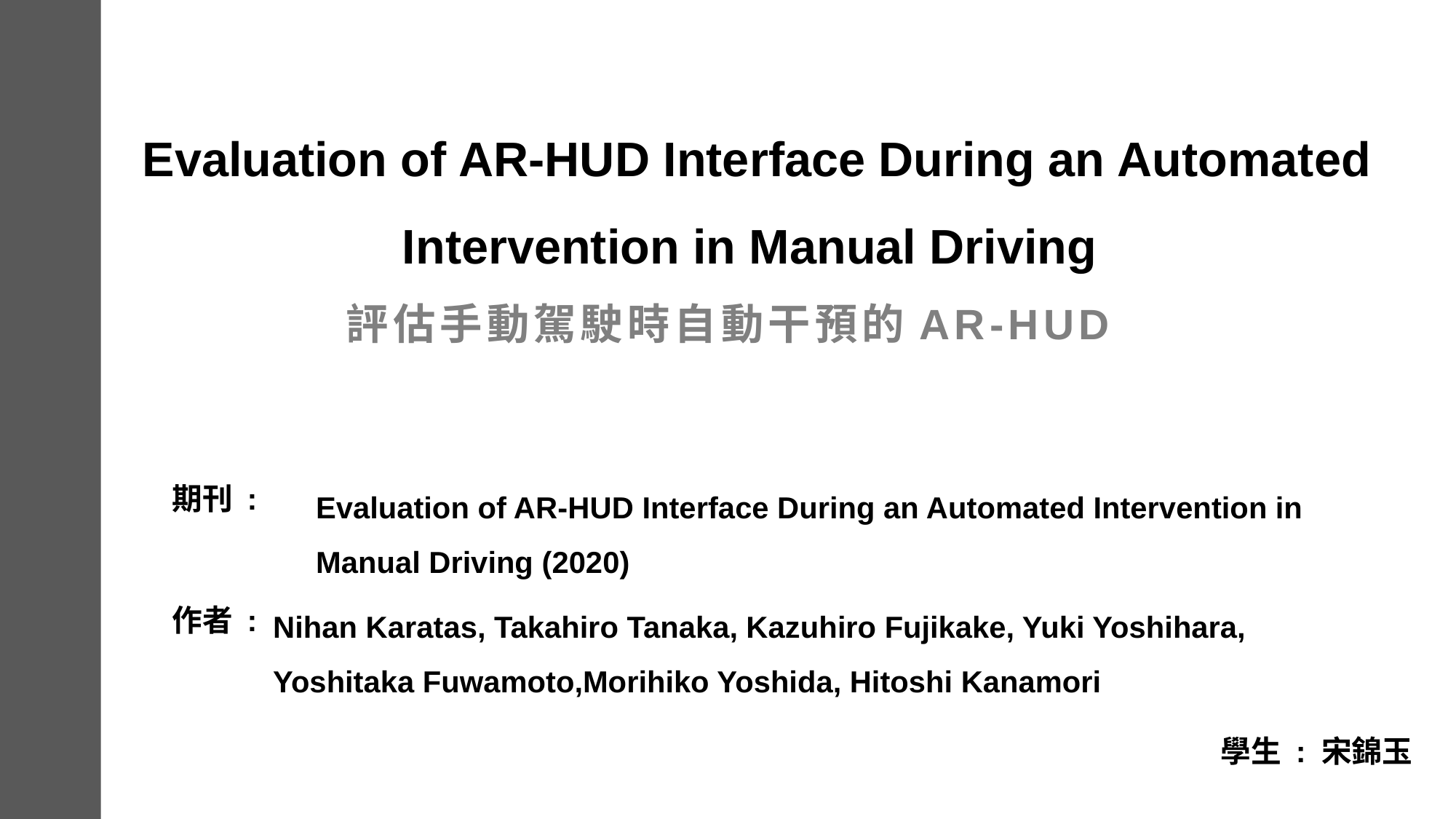

Evaluation of AR-HUD Interface During an Automated Intervention in Manual Driving
評估手動駕駛時自動干預的AR-HUD
Evaluation of AR-HUD Interface During an Automated Intervention in
Manual Driving (2020)
期刊 :
Nihan Karatas, Takahiro Tanaka, Kazuhiro Fujikake, Yuki Yoshihara, Yoshitaka Fuwamoto,Morihiko Yoshida, Hitoshi Kanamori
作者 :
學生 : 宋錦玉